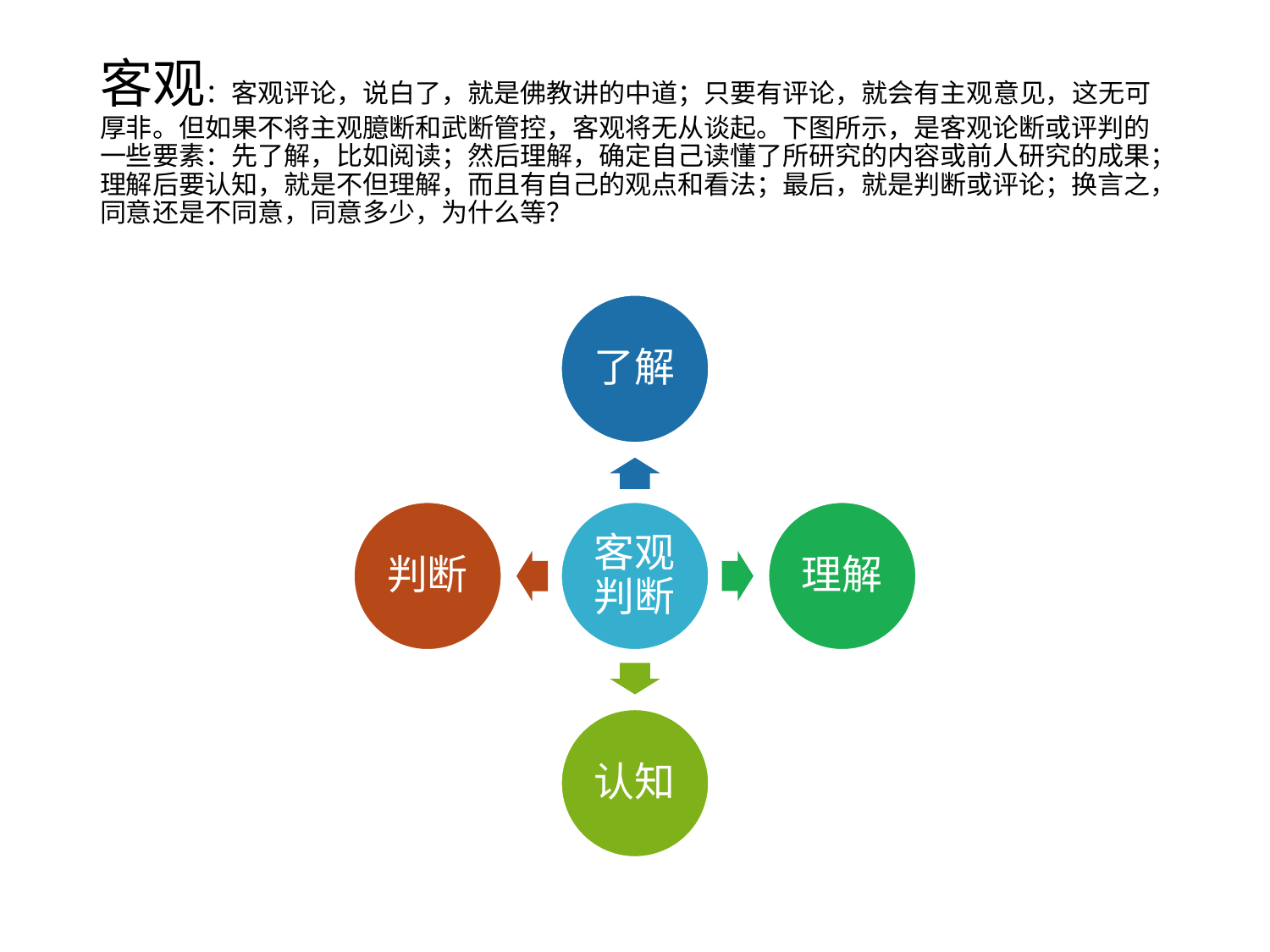

# 客观：客观评论，说白了，就是佛教讲的中道；只要有评论，就会有主观意见，这无可厚非。但如果不将主观臆断和武断管控，客观将无从谈起。下图所示，是客观论断或评判的一些要素：先了解，比如阅读；然后理解，确定自己读懂了所研究的内容或前人研究的成果；理解后要认知，就是不但理解，而且有自己的观点和看法；最后，就是判断或评论；换言之，同意还是不同意，同意多少，为什么等？
客观判断

了解

理解

认知

判断